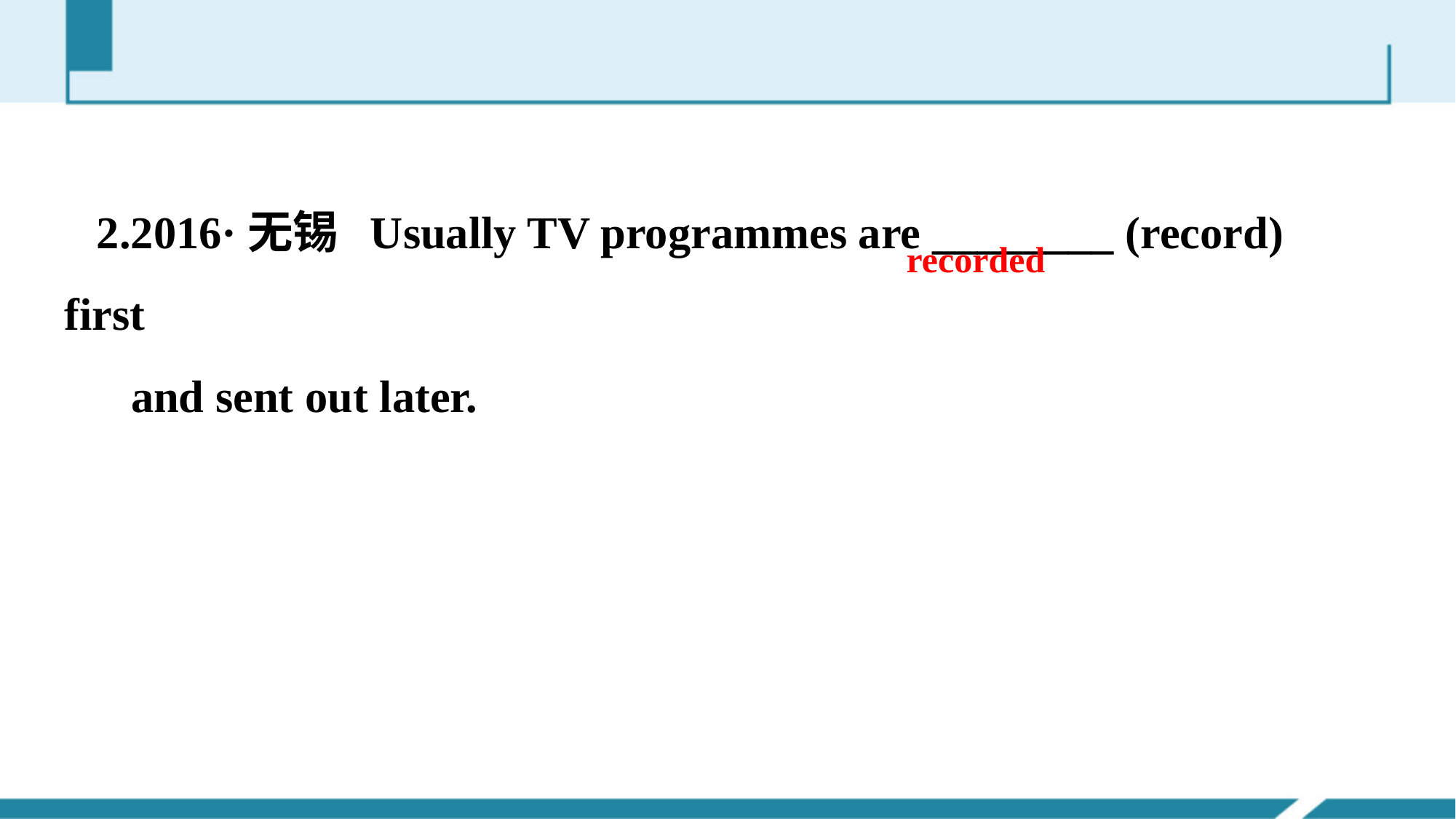

recorded
2.2016·无锡  Usually TV programmes are ________ (record) first
   and sent out later.